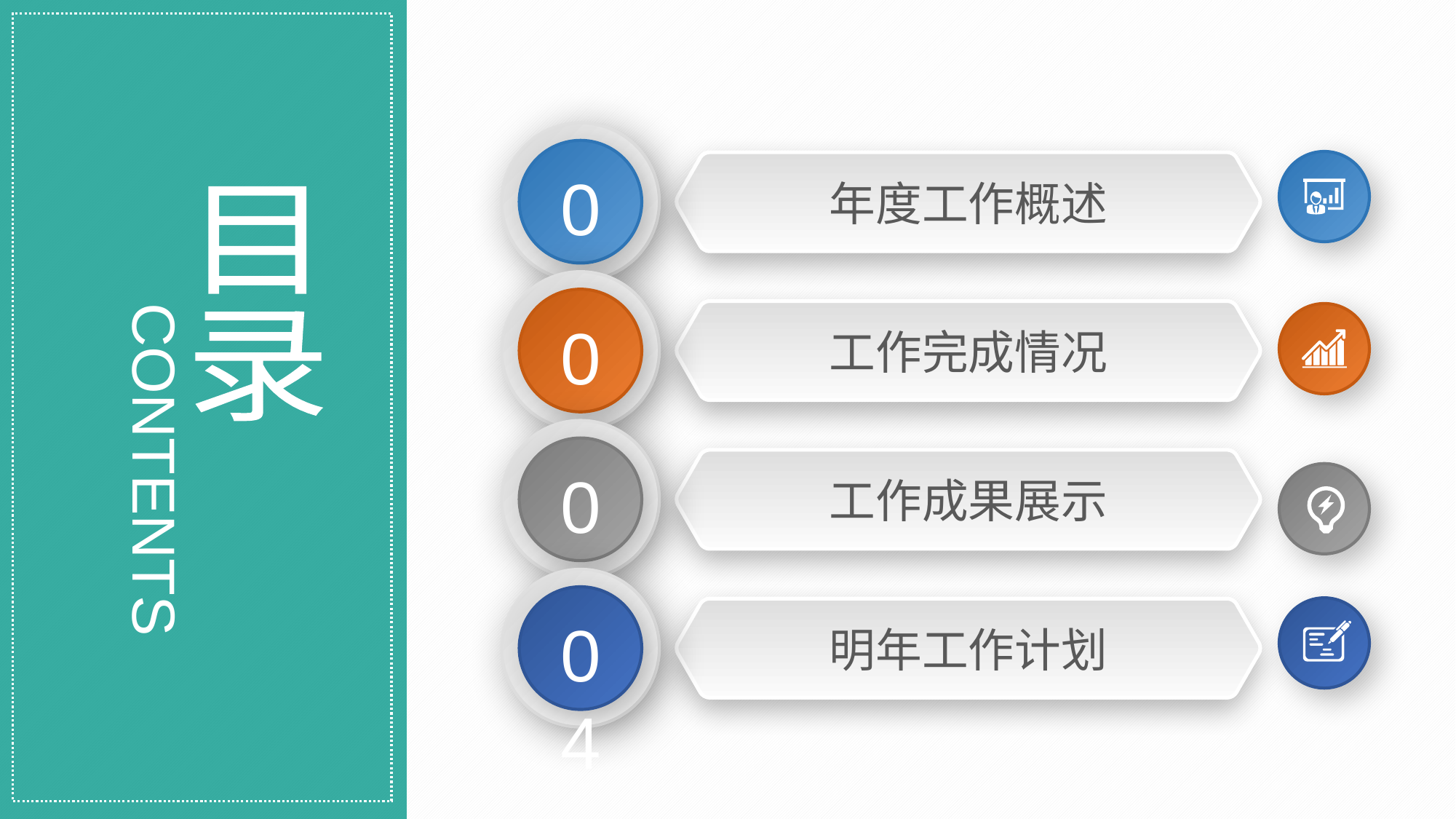

01

年度工作概述
目
录

02

工作完成情况
CONTENTS

03

工作成果展示

04

明年工作计划